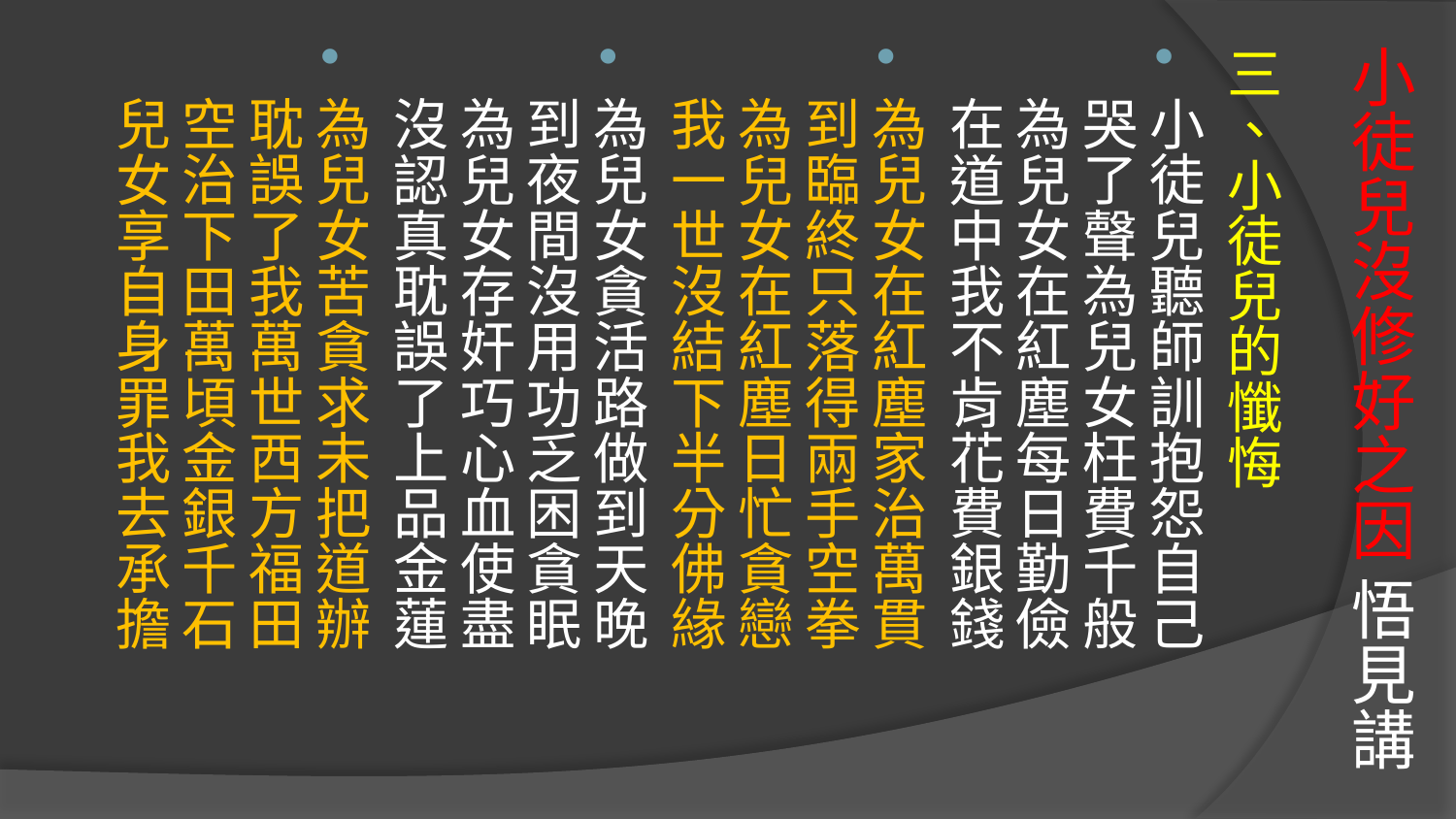

# 小徒兒沒修好之因 悟見講
三、小徒兒的懺悔
小徒兒聽師訓抱怨自己
哭了聲為兒女枉費千般
為兒女在紅塵每日勤儉
在道中我不肯花費銀錢
為兒女在紅塵家治萬貫
到臨終只落得兩手空拳
為兒女在紅塵日忙貪戀
我一世沒結下半分佛緣
為兒女貪活路做到天晚
到夜間沒用功乏困貪眠
為兒女存奸巧心血使盡
沒認真耽誤了上品金蓮
為兒女苦貪求未把道辦
耽誤了我萬世西方福田
空治下田萬頃金銀千石
兒女享自身罪我去承擔